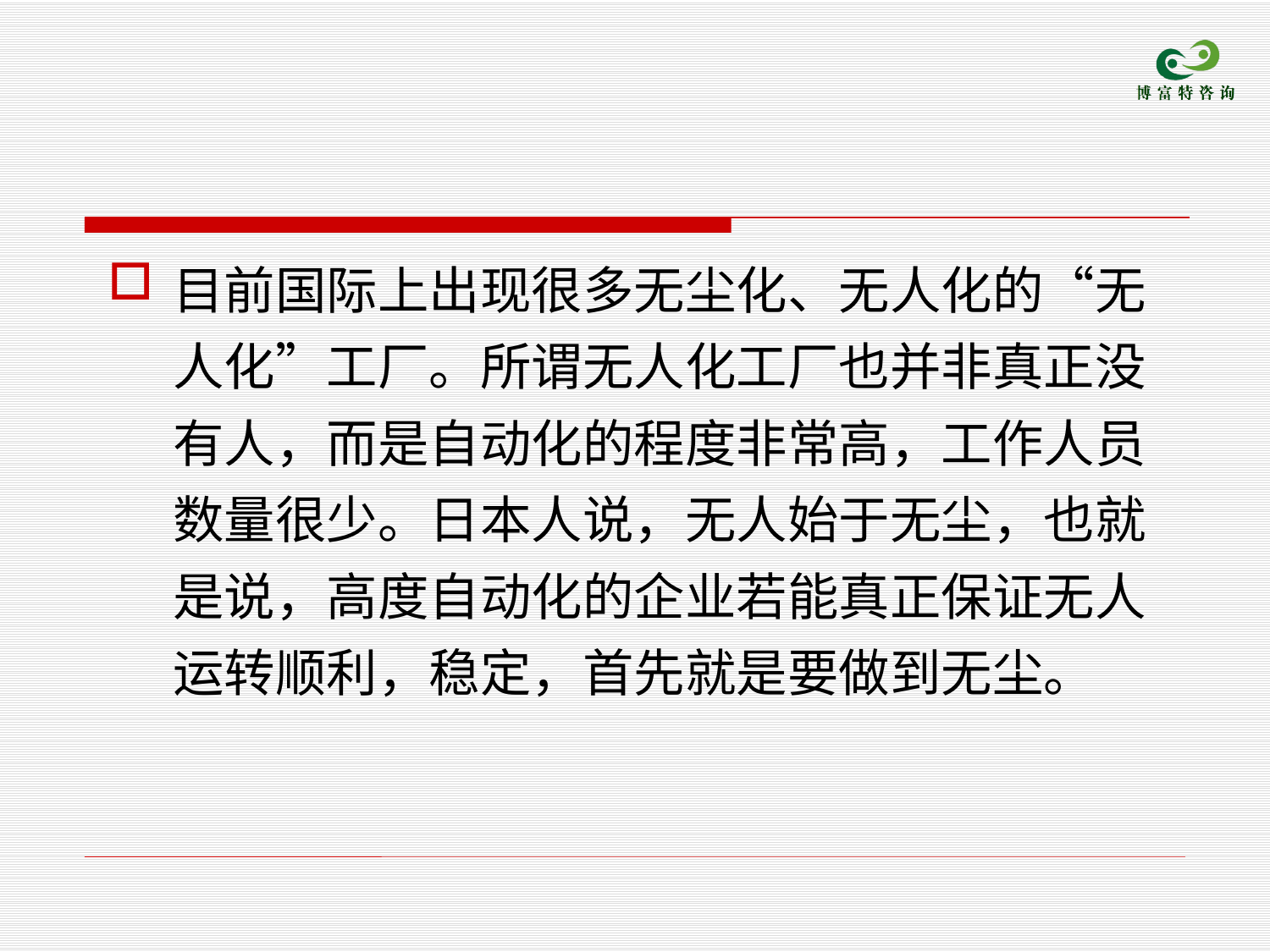

目前国际上出现很多无尘化、无人化的“无人化”工厂。所谓无人化工厂也并非真正没有人，而是自动化的程度非常高，工作人员数量很少。日本人说，无人始于无尘，也就是说，高度自动化的企业若能真正保证无人运转顺利，稳定，首先就是要做到无尘。
177